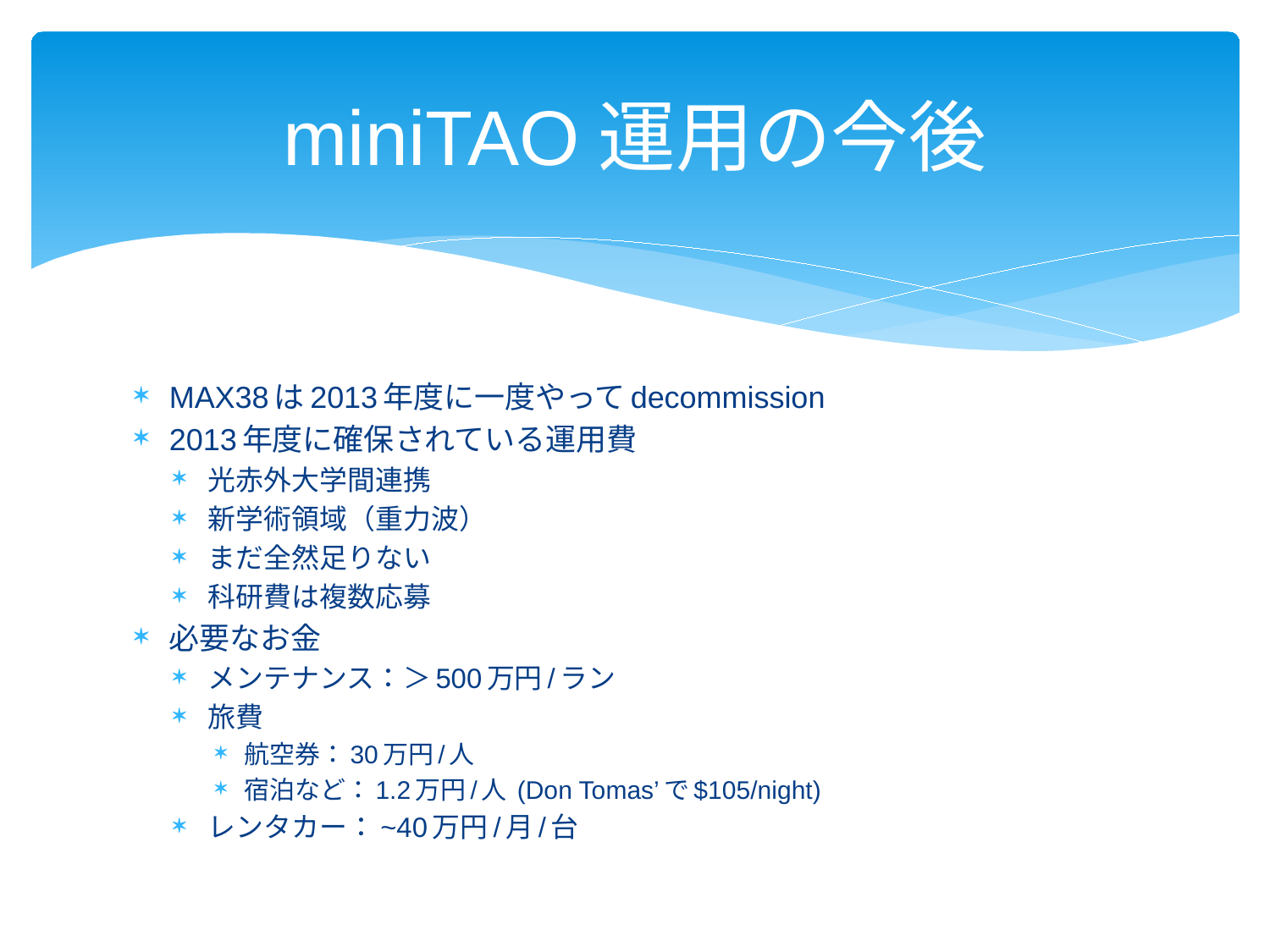

# miniTAO運用の今後
MAX38は2013年度に一度やってdecommission
2013年度に確保されている運用費
光赤外大学間連携
新学術領域（重力波）
まだ全然足りない
科研費は複数応募
必要なお金
メンテナンス：＞500万円/ラン
旅費
航空券：30万円/人
宿泊など：1.2万円/人 (Don Tomas’で$105/night)
レンタカー：~40万円/月/台